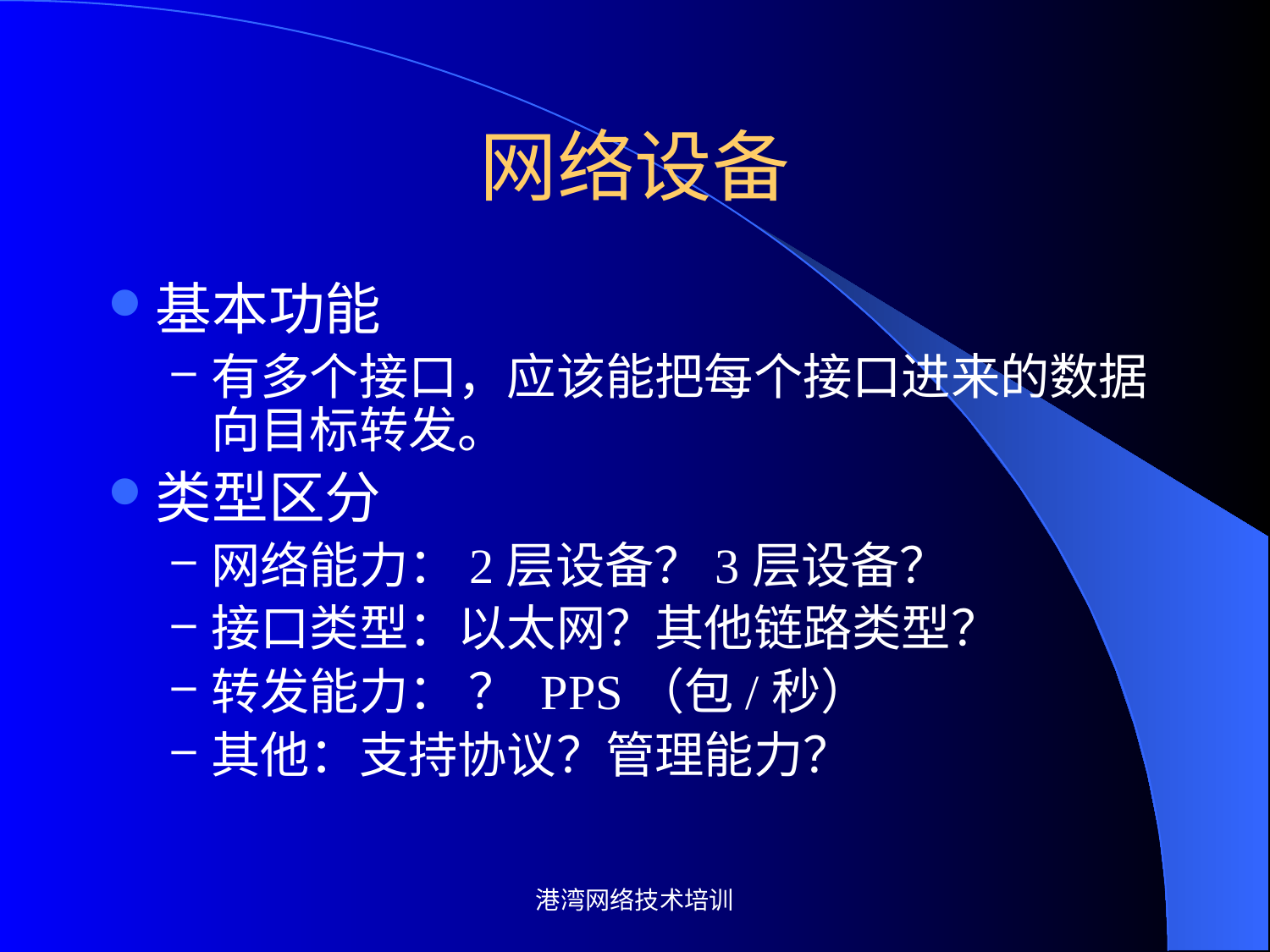

# 网络设备
基本功能
有多个接口，应该能把每个接口进来的数据向目标转发。
类型区分
网络能力：2层设备？3层设备？
接口类型：以太网？其他链路类型？
转发能力： ？ PPS（包/秒）
其他：支持协议？管理能力？

港湾网络技术培训
11